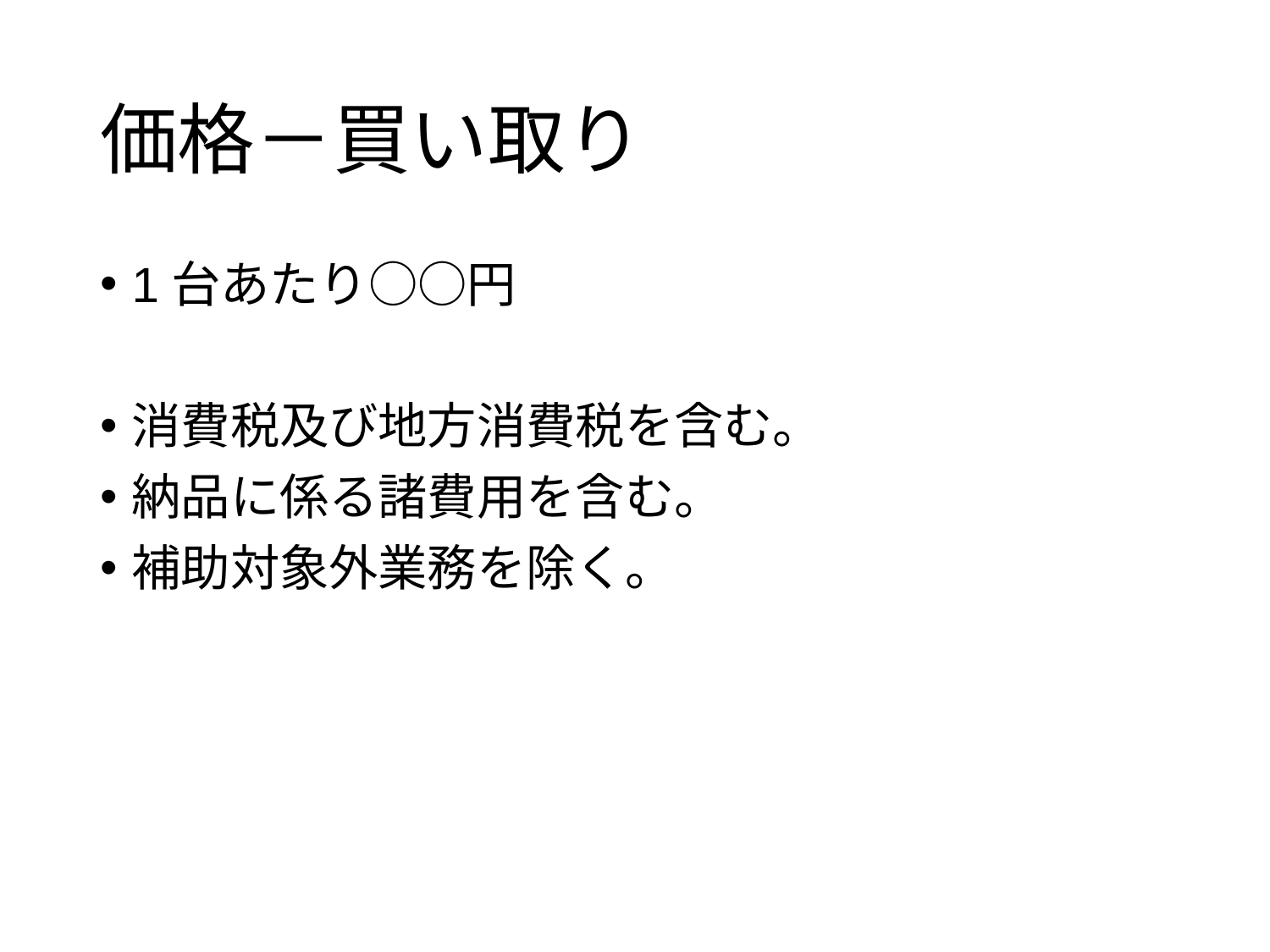

# 価格－買い取り
1台あたり○○円

消費税及び地方消費税を含む。
納品に係る諸費用を含む。
補助対象外業務を除く。